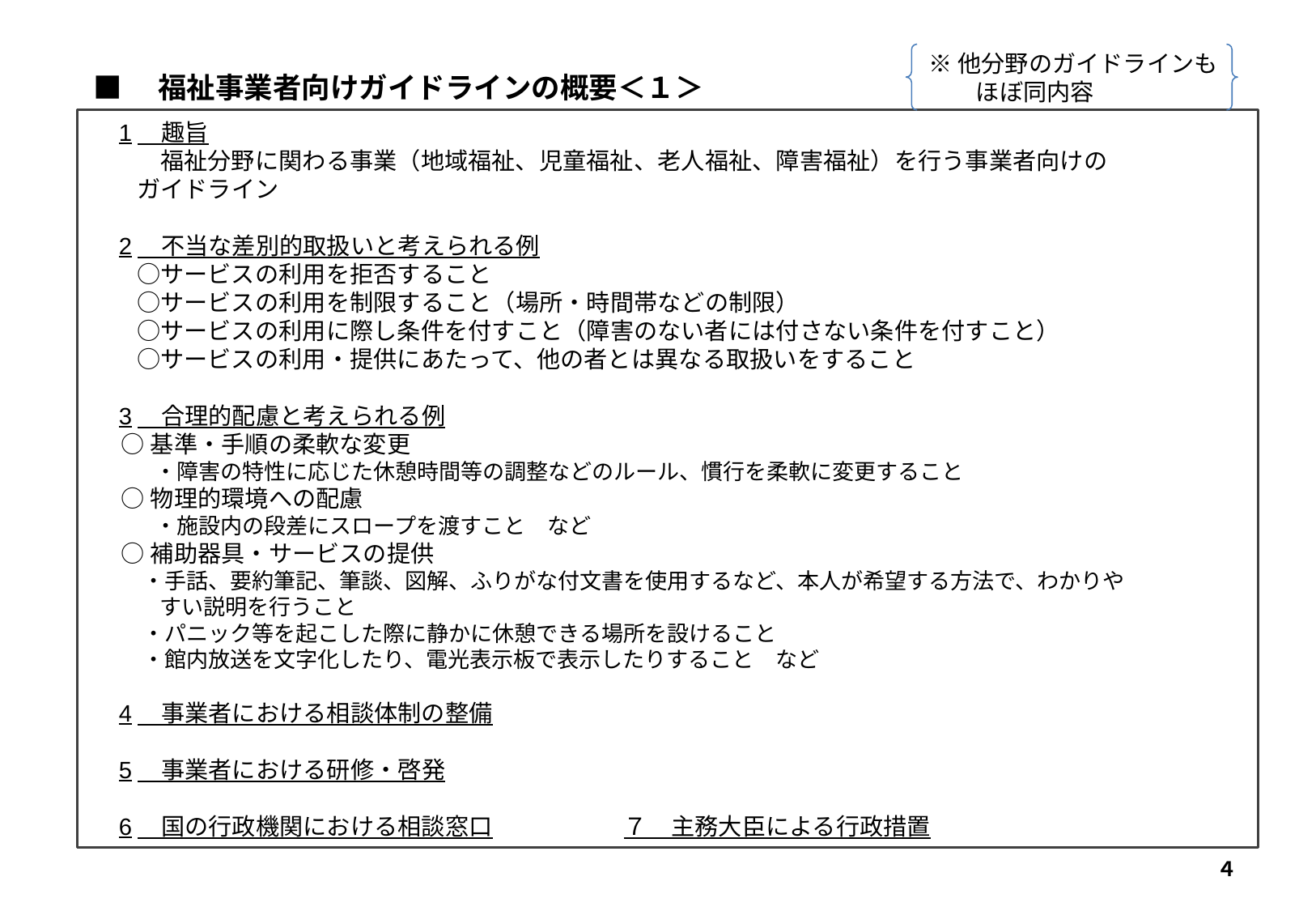

※他分野のガイドラインも
　　ほぼ同内容
■　福祉事業者向けガイドラインの概要＜１＞

　1　趣旨
　　　福祉分野に関わる事業（地域福祉、児童福祉、老人福祉、障害福祉）を行う事業者向けの
　　ガイドライン

　2　不当な差別的取扱いと考えられる例
　　○サービスの利用を拒否すること
　　○サービスの利用を制限すること（場所・時間帯などの制限）
　　○サービスの利用に際し条件を付すこと（障害のない者には付さない条件を付すこと）
　　○サービスの利用・提供にあたって、他の者とは異なる取扱いをすること

　3　合理的配慮と考えられる例
      ○基準・手順の柔軟な変更
　　　・障害の特性に応じた休憩時間等の調整などのルール、慣行を柔軟に変更すること
      ○物理的環境への配慮
　　　・施設内の段差にスロープを渡すこと　など
      ○補助器具・サービスの提供
　　  ・手話、要約筆記、筆談、図解、ふりがな付文書を使用するなど、本人が希望する方法で、わかりや
　　 　すい説明を行うこと
　　  ・パニック等を起こした際に静かに休憩できる場所を設けること
　　  ・館内放送を文字化したり、電光表示板で表示したりすること　など

　4　事業者における相談体制の整備

　5　事業者における研修・啓発

　6　国の行政機関における相談窓口　　　　　　７　主務大臣による行政措置
４